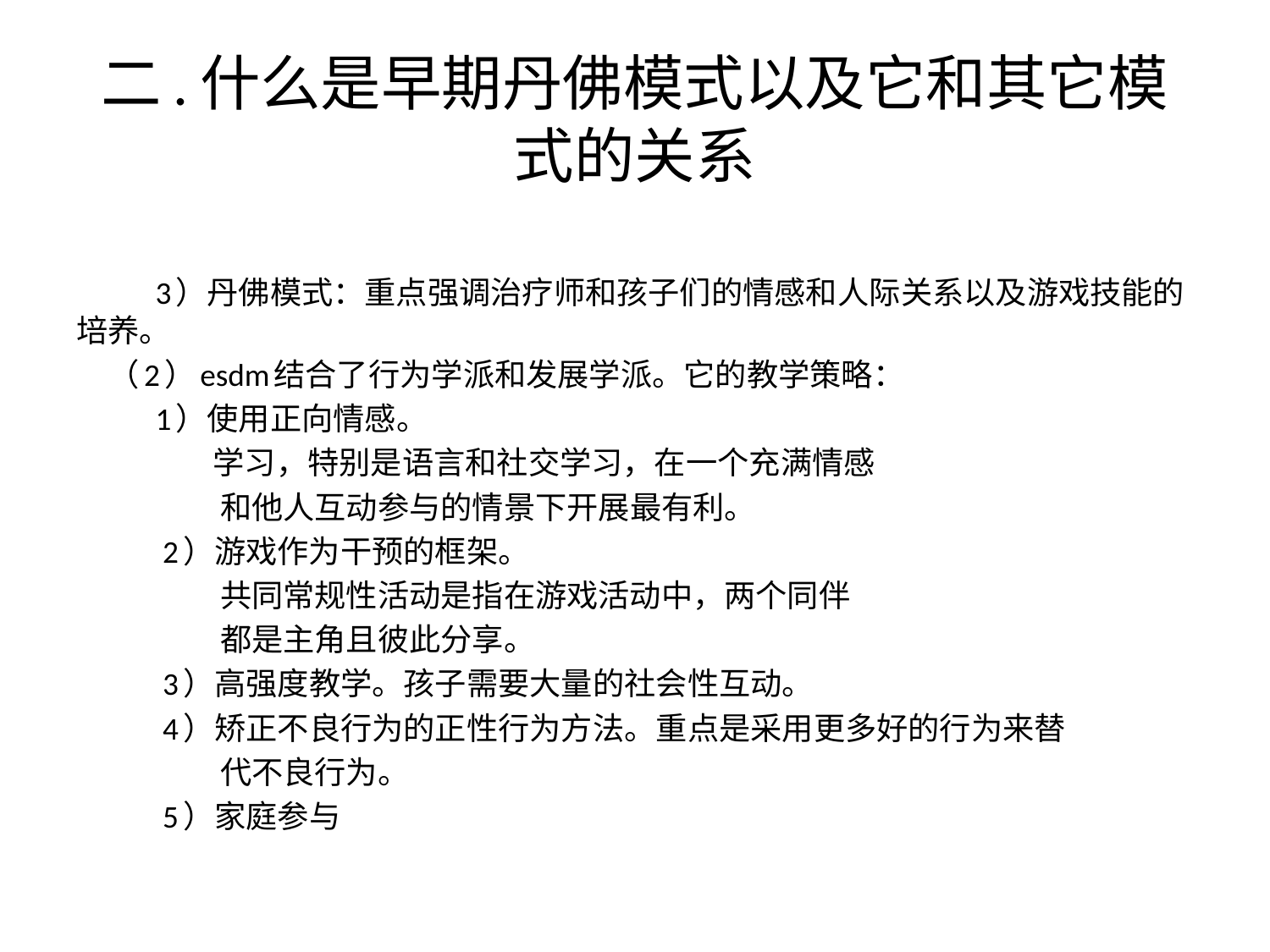

# 二.什么是早期丹佛模式以及它和其它模式的关系

           3）丹佛模式：重点强调治疗师和孩子们的情感和人际关系以及游戏技能的培养。
    （2）esdm结合了行为学派和发展学派。它的教学策略：
           1）使用正向情感。
                   学习，特别是语言和社交学习，在一个充满情感
                    和他人互动参与的情景下开展最有利。
            2）游戏作为干预的框架。
                    共同常规性活动是指在游戏活动中，两个同伴
                    都是主角且彼此分享。
            3）高强度教学。孩子需要大量的社会性互动。
            4）矫正不良行为的正性行为方法。重点是采用更多好的行为来替
                    代不良行为。
            5）家庭参与